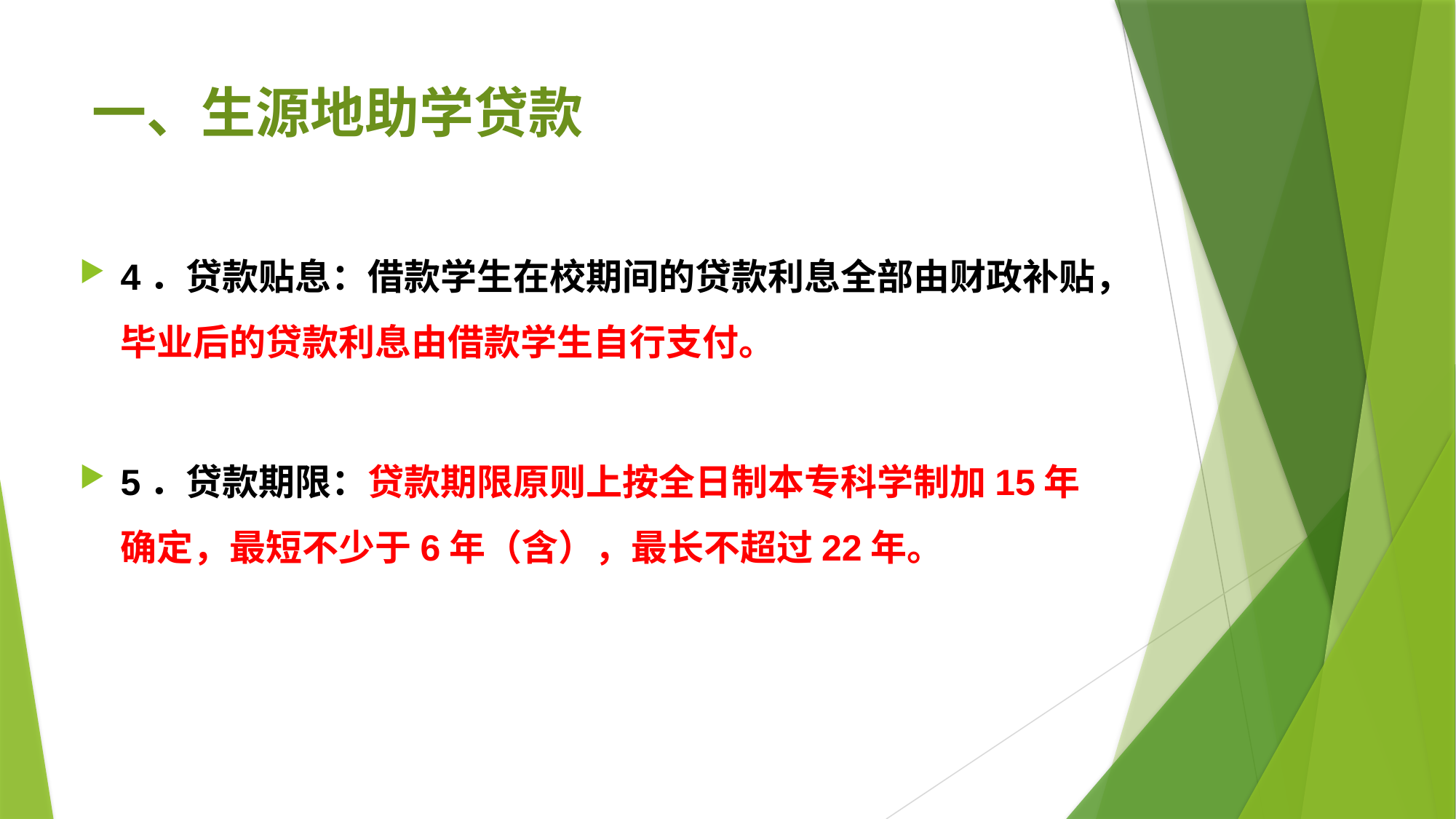

# 一、生源地助学贷款
4．贷款贴息：借款学生在校期间的贷款利息全部由财政补贴，毕业后的贷款利息由借款学生自行支付。

5．贷款期限：贷款期限原则上按全日制本专科学制加15年确定，最短不少于6年（含），最长不超过22年。